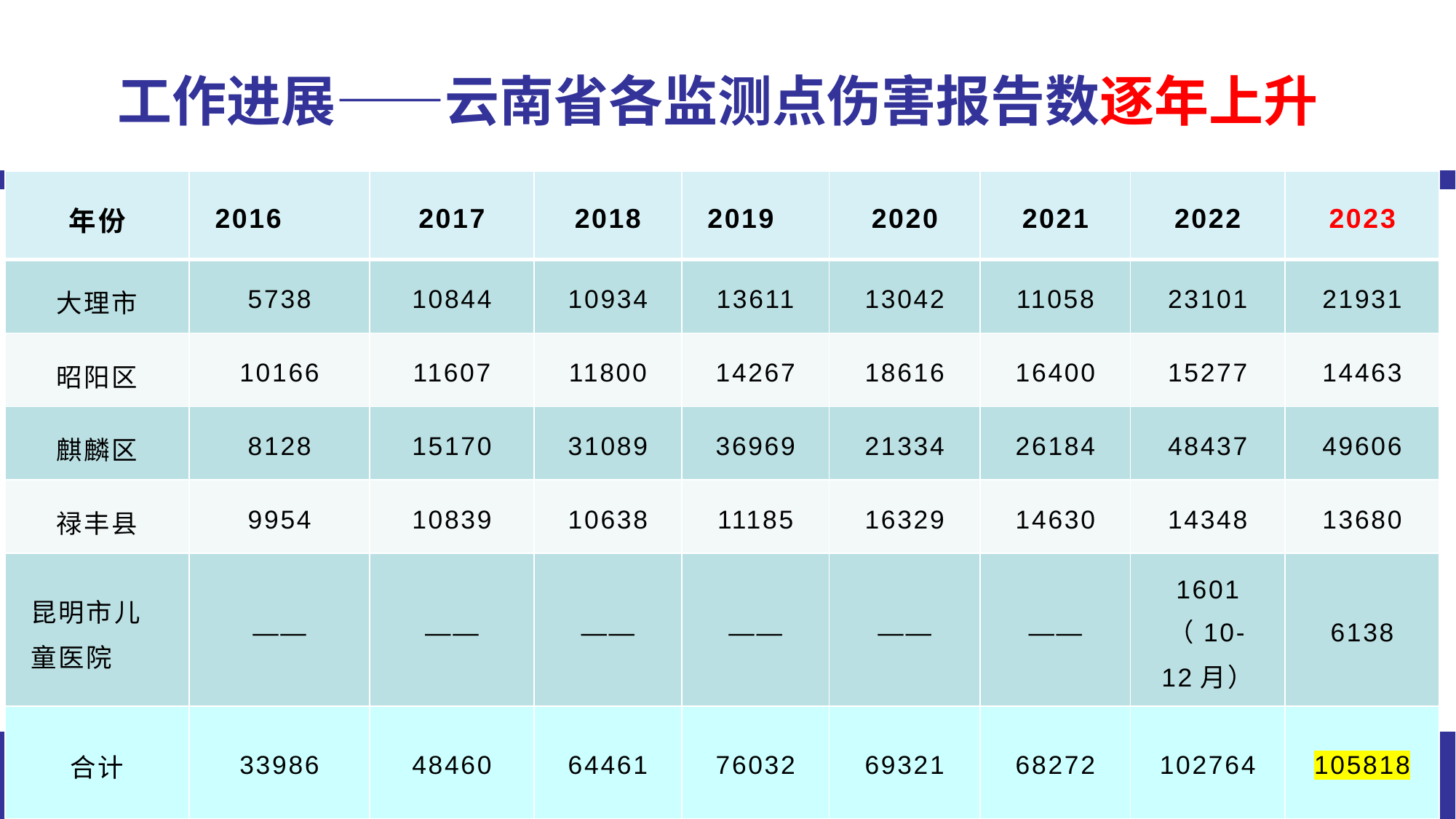

工作进展——云南省各监测点伤害报告数逐年上升
| 年份 | 2016 | 2017 | 2018 | 2019 | 2020 | 2021 | 2022 | 2023 |
| --- | --- | --- | --- | --- | --- | --- | --- | --- |
| 大理市 | 5738 | 10844 | 10934 | 13611 | 13042 | 11058 | 23101 | 21931 |
| 昭阳区 | 10166 | 11607 | 11800 | 14267 | 18616 | 16400 | 15277 | 14463 |
| 麒麟区 | 8128 | 15170 | 31089 | 36969 | 21334 | 26184 | 48437 | 49606 |
| 禄丰县 | 9954 | 10839 | 10638 | 11185 | 16329 | 14630 | 14348 | 13680 |
| 昆明市儿童医院 | —— | —— | —— | —— | —— | —— | 1601 （10-12月） | 6138 |
| 合计 | 33986 | 48460 | 64461 | 76032 | 69321 | 68272 | 102764 | 105818 |